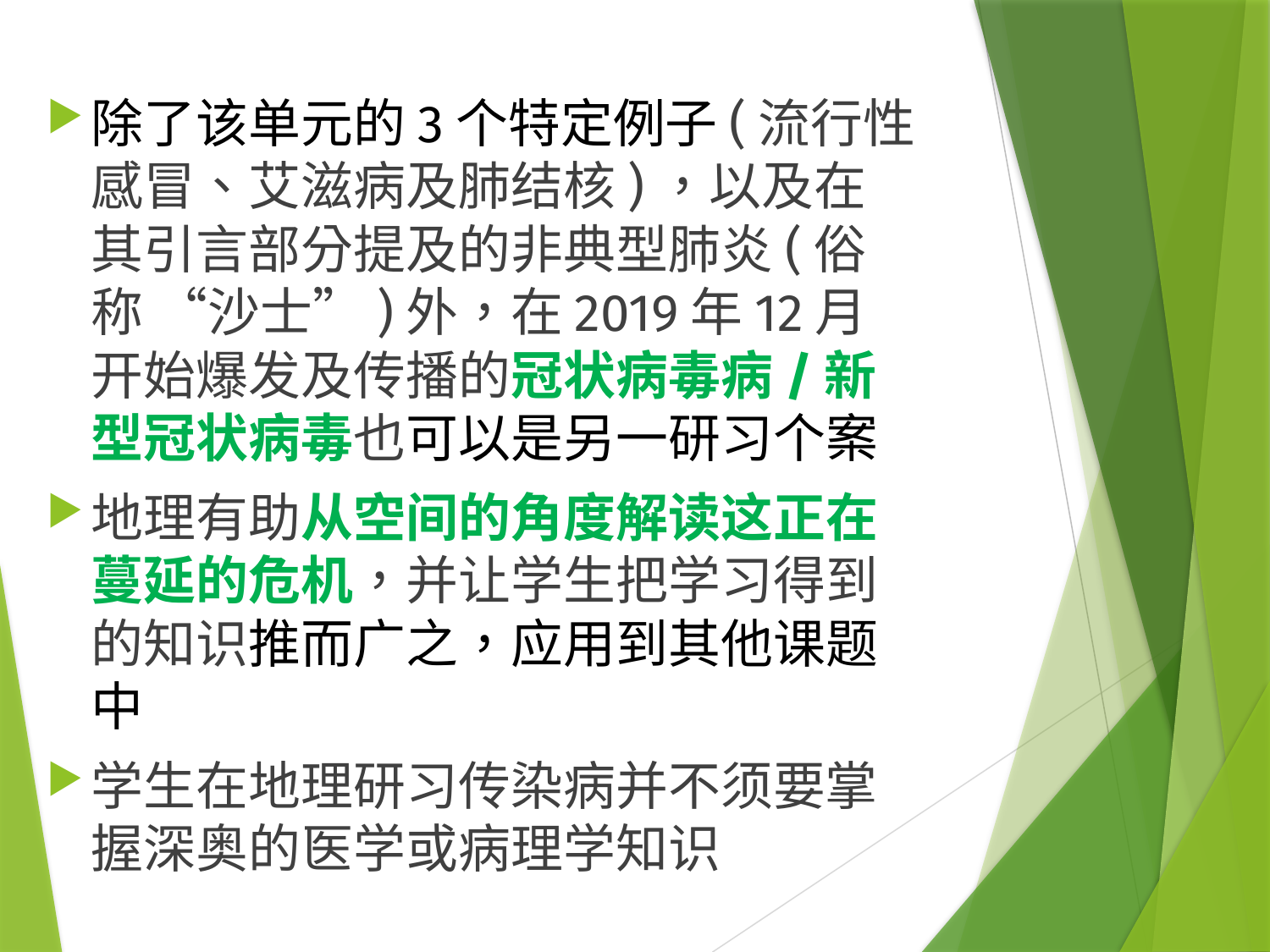

除了该单元的3个特定例子(流行性感冒、艾滋病及肺结核)，以及在其引言部分提及的非典型肺炎(俗称 “沙士”)外，在2019年12月开始爆发及传播的冠状病毒病/新型冠状病毒也可以是另一研习个案
地理有助从空间的角度解读这正在蔓延的危机，并让学生把学习得到的知识推而广之，应用到其他课题中
学生在地理研习传染病并不须要掌握深奥的医学或病理学知识